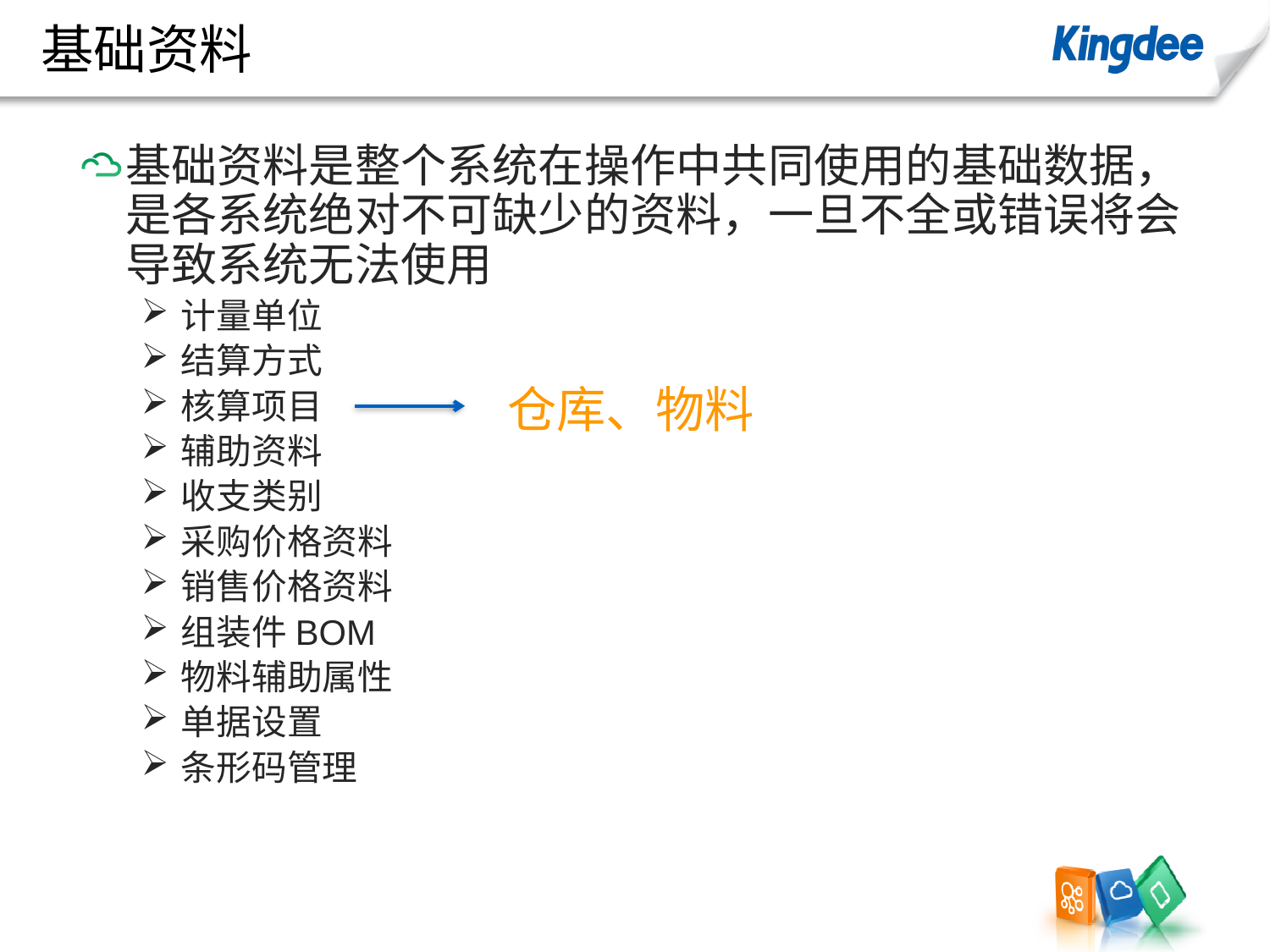

# 基础资料
基础资料是整个系统在操作中共同使用的基础数据，是各系统绝对不可缺少的资料，一旦不全或错误将会导致系统无法使用
计量单位
结算方式
核算项目
辅助资料
收支类别
采购价格资料
销售价格资料
组装件BOM
物料辅助属性
单据设置
条形码管理

仓库、物料